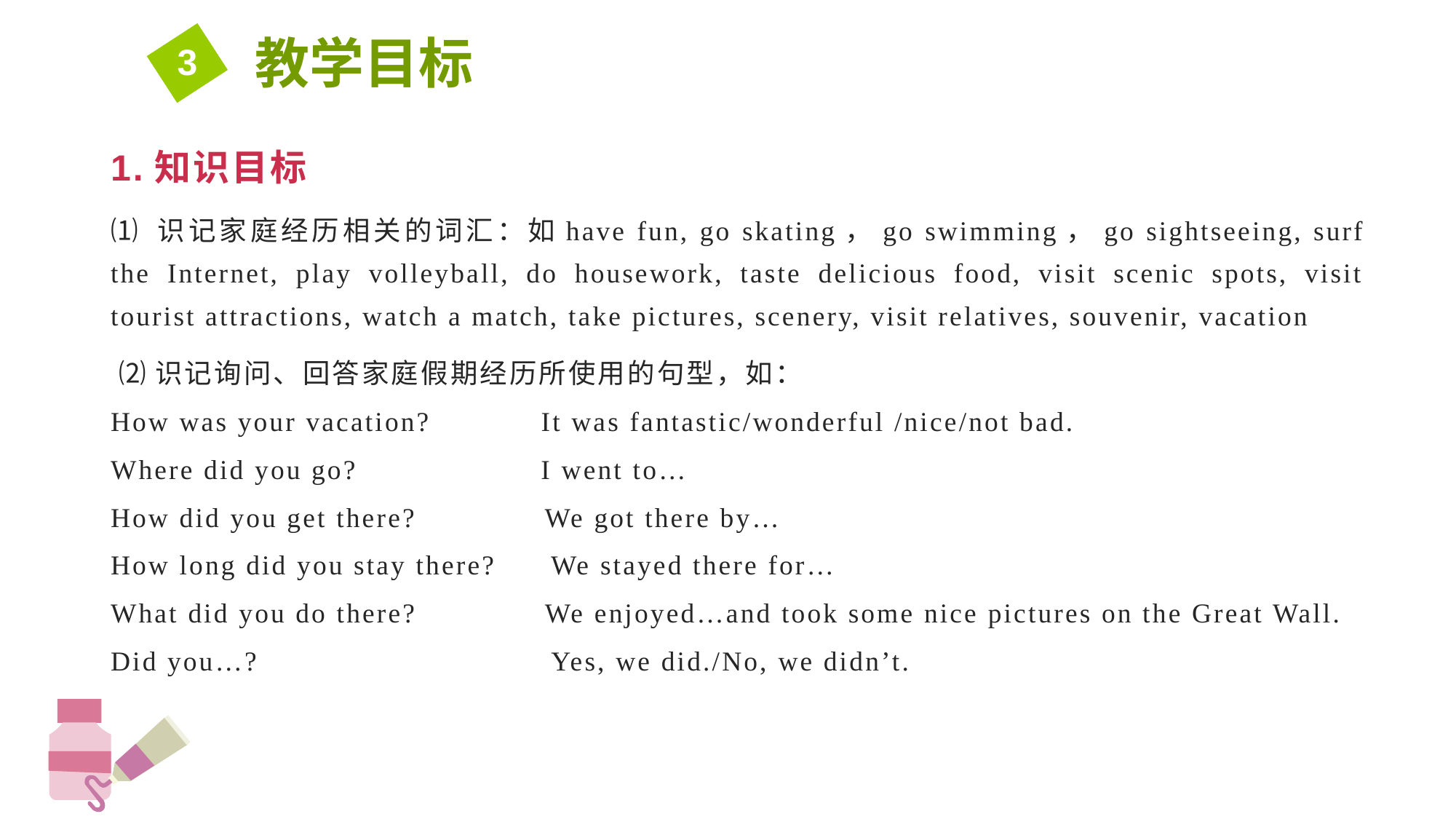

教学目标

3
1.知识目标
⑴ 识记家庭经历相关的词汇：如have fun, go skating，go swimming，go sightseeing, surf the Internet, play volleyball, do housework, taste delicious food, visit scenic spots, visit tourist attractions, watch a match, take pictures, scenery, visit relatives, souvenir, vacation
 ⑵识记询问、回答家庭假期经历所使用的句型，如：
How was your vacation?            It was fantastic/wonderful /nice/not bad.
Where did you go?                    I went to…
How did you get there?              We got there by…
How long did you stay there?      We stayed there for…
What did you do there?              We enjoyed…and took some nice pictures on the Great Wall.
Did you…?                                Yes, we did./No, we didn’t.